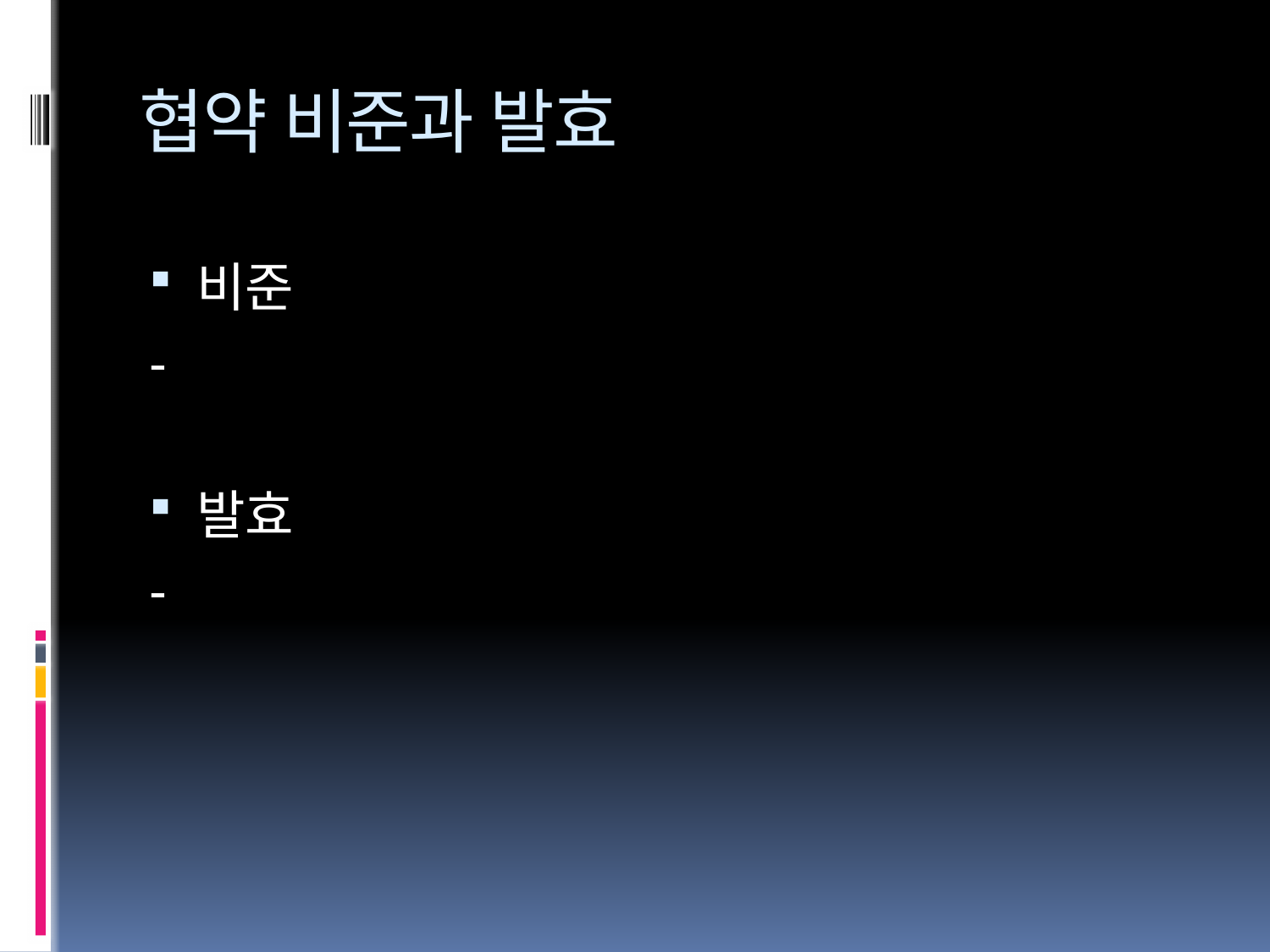

# 협약 비준과 발효
비준
-

발효
-